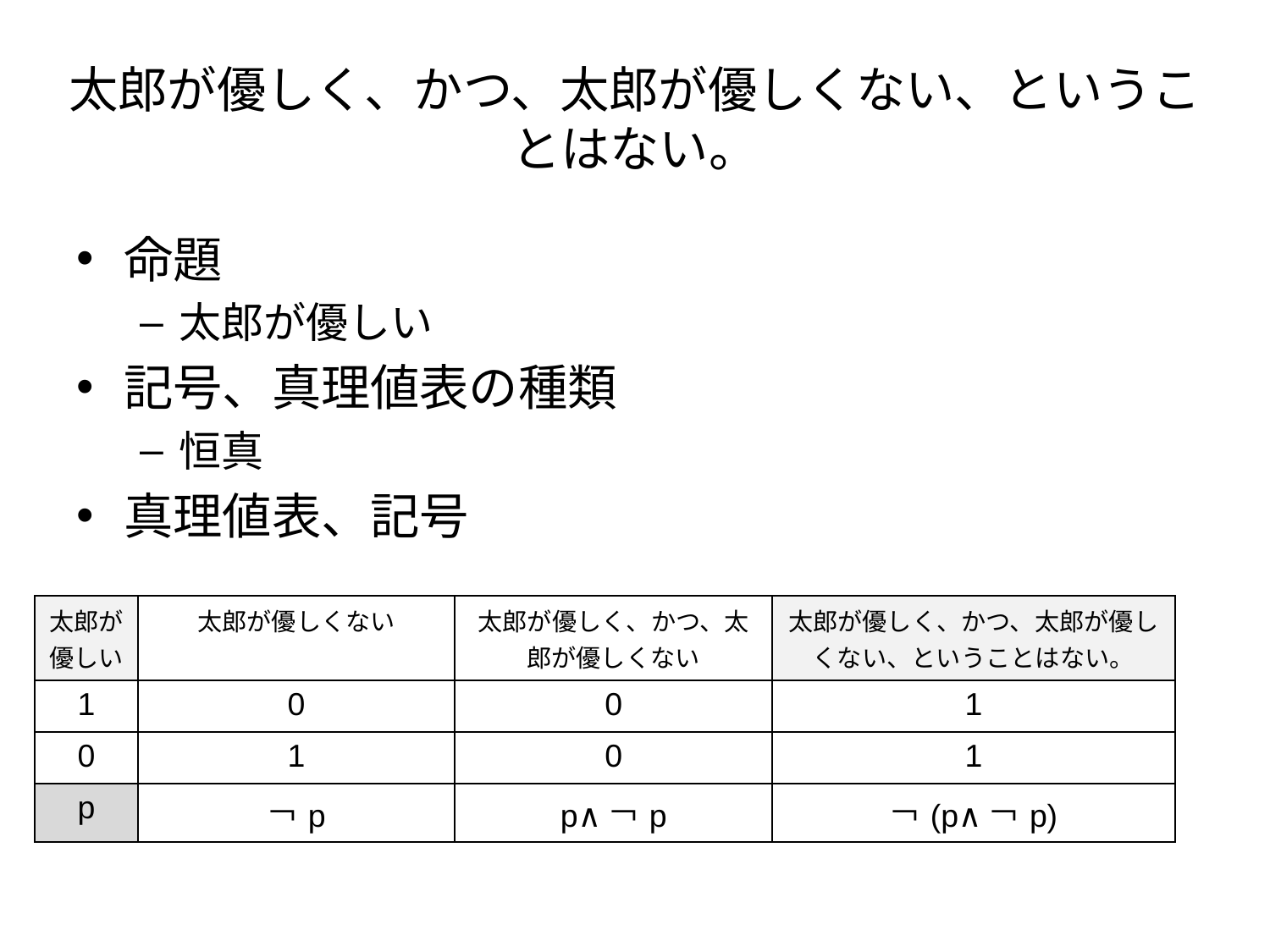

# 太郎が優しく、かつ、太郎が優しくない、ということはない。
命題
太郎が優しい
記号、真理値表の種類
恒真
真理値表、記号
| 太郎が優しい | 太郎が優しくない | 太郎が優しく、かつ、太郎が優しくない | 太郎が優しく、かつ、太郎が優しくない、ということはない。 |
| --- | --- | --- | --- |
| 1 | 0 | 0 | 1 |
| 0 | 1 | 0 | 1 |
| p | ￢p | p∧￢p | ￢(p∧￢p) |